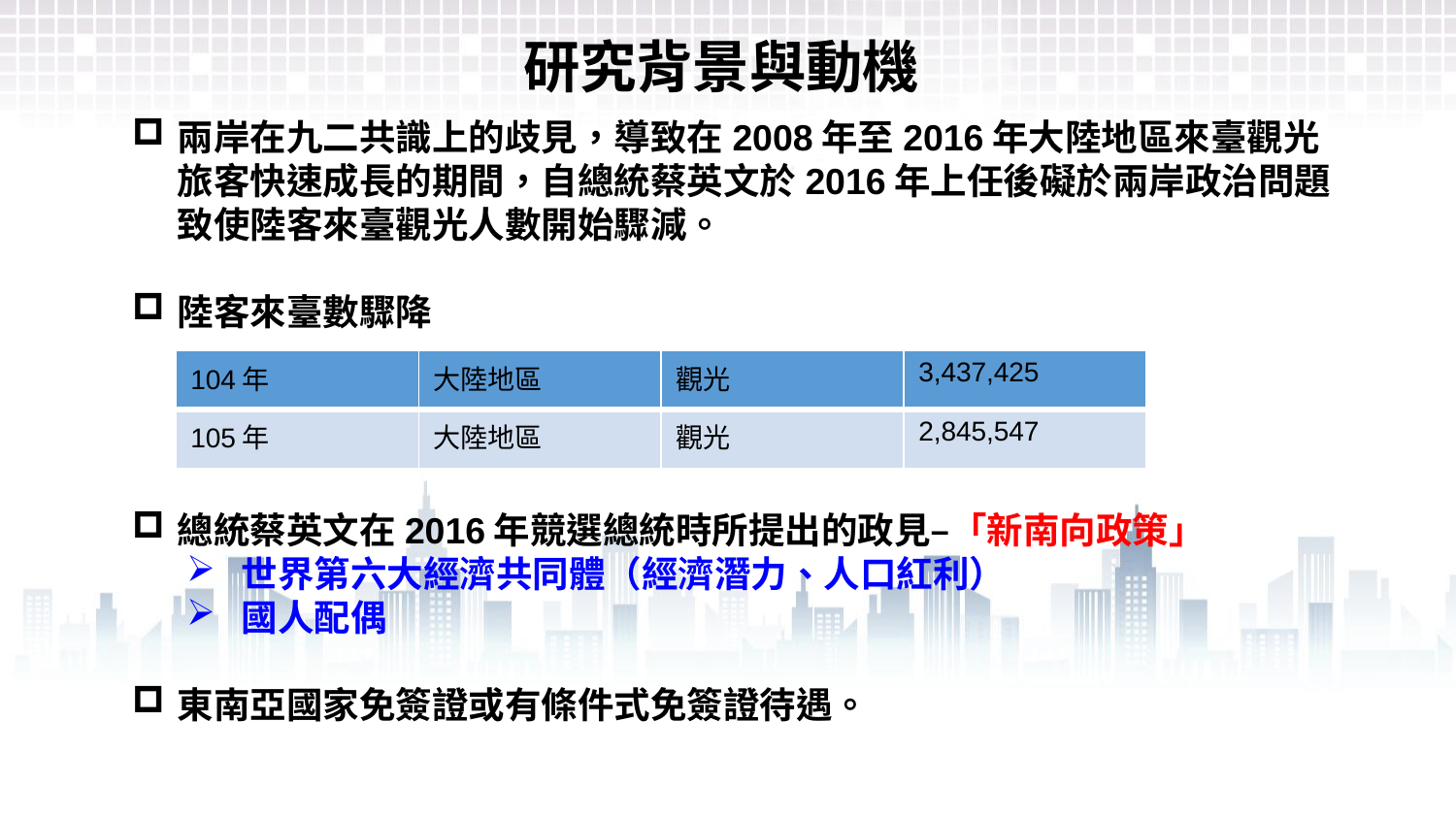

研究背景與動機
兩岸在九二共識上的歧見，導致在2008年至2016年大陸地區來臺觀光旅客快速成長的期間，自總統蔡英文於2016年上任後礙於兩岸政治問題致使陸客來臺觀光人數開始驟減。

陸客來臺數驟降

總統蔡英文在2016年競選總統時所提出的政見–「新南向政策」
世界第六大經濟共同體（經濟潛力、人口紅利）
國人配偶

東南亞國家免簽證或有條件式免簽證待遇。

| 104年 | 大陸地區 | 觀光 | 3,437,425 |
| --- | --- | --- | --- |
| 105年 | 大陸地區 | 觀光 | 2,845,547 |